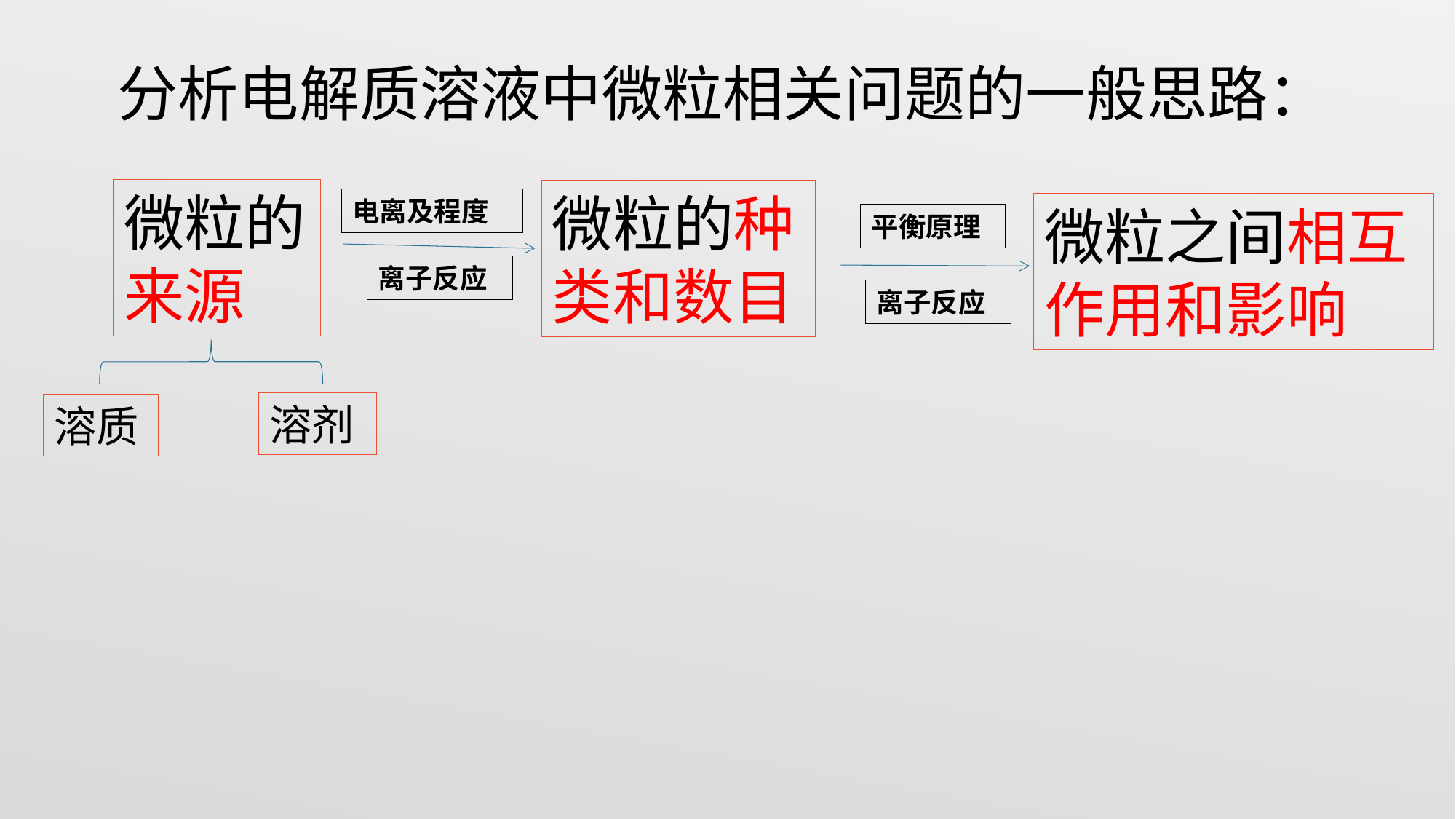

分析电解质溶液中微粒相关问题的一般思路：
微粒的来源
微粒的种类和数目
电离及程度
微粒之间相互作用和影响
平衡原理

离子反应
离子反应
溶剂
溶质